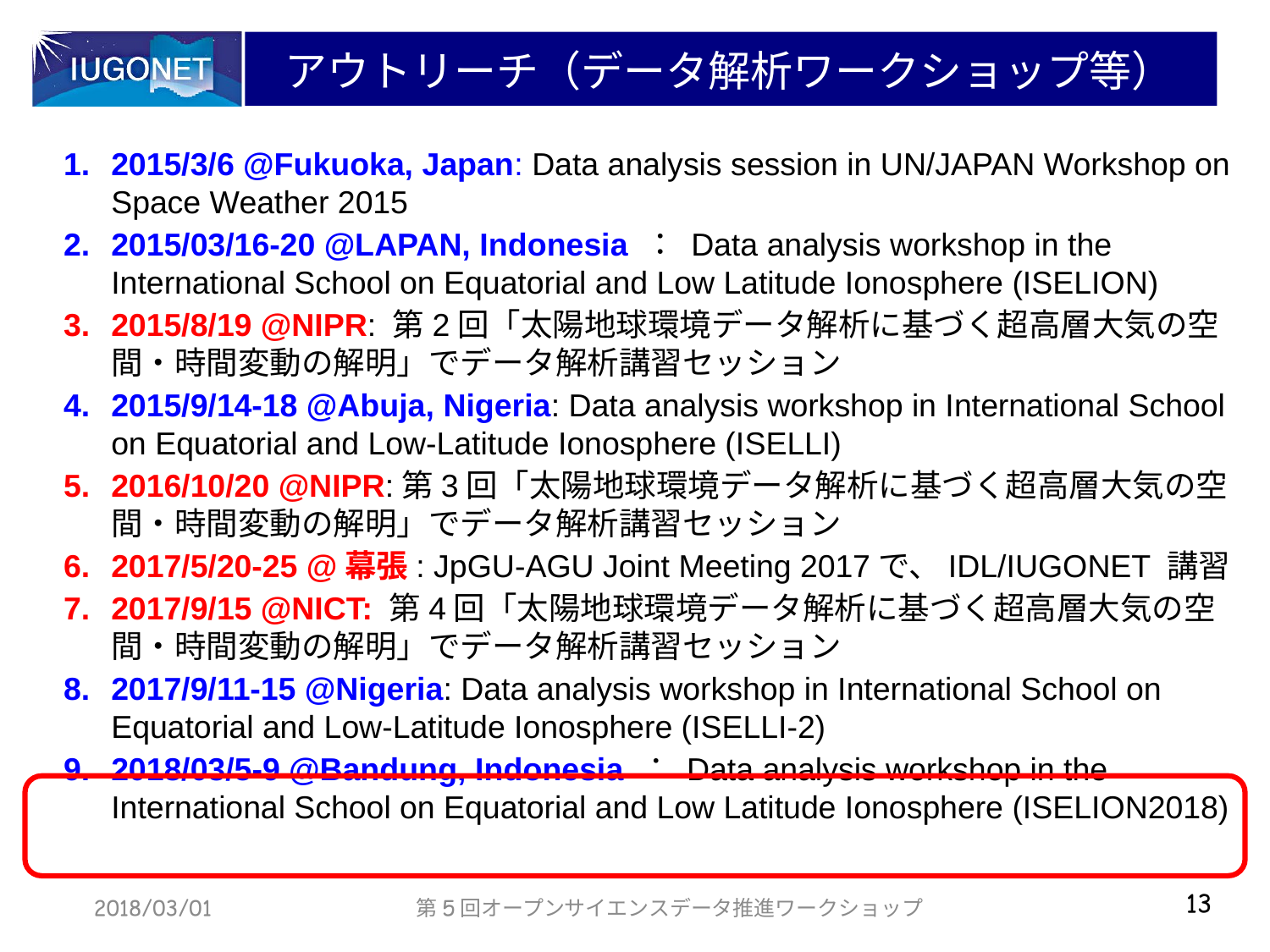

# アウトリーチ（データ解析ワークショップ等）
2015/3/6 @Fukuoka, Japan: Data analysis session in UN/JAPAN Workshop on Space Weather 2015
2015/03/16-20 @LAPAN, Indonesia ： Data analysis workshop in the International School on Equatorial and Low Latitude Ionosphere (ISELION)
2015/8/19 @NIPR: 第2回「太陽地球環境データ解析に基づく超高層大気の空間・時間変動の解明」でデータ解析講習セッション
2015/9/14-18 @Abuja, Nigeria: Data analysis workshop in International School on Equatorial and Low-Latitude Ionosphere (ISELLI)
2016/10/20 @NIPR:第3回「太陽地球環境データ解析に基づく超高層大気の空間・時間変動の解明」でデータ解析講習セッション
2017/5/20-25 @幕張: JpGU-AGU Joint Meeting 2017で、IDL/IUGONET 講習
2017/9/15 @NICT: 第4回「太陽地球環境データ解析に基づく超高層大気の空間・時間変動の解明」でデータ解析講習セッション
2017/9/11-15 @Nigeria: Data analysis workshop in International School on Equatorial and Low-Latitude Ionosphere (ISELLI-2)
2018/03/5-9 @Bandung, Indonesia ： Data analysis workshop in the International School on Equatorial and Low Latitude Ionosphere (ISELION2018)

2018/03/01
第5回オープンサイエンスデータ推進ワークショップ
13